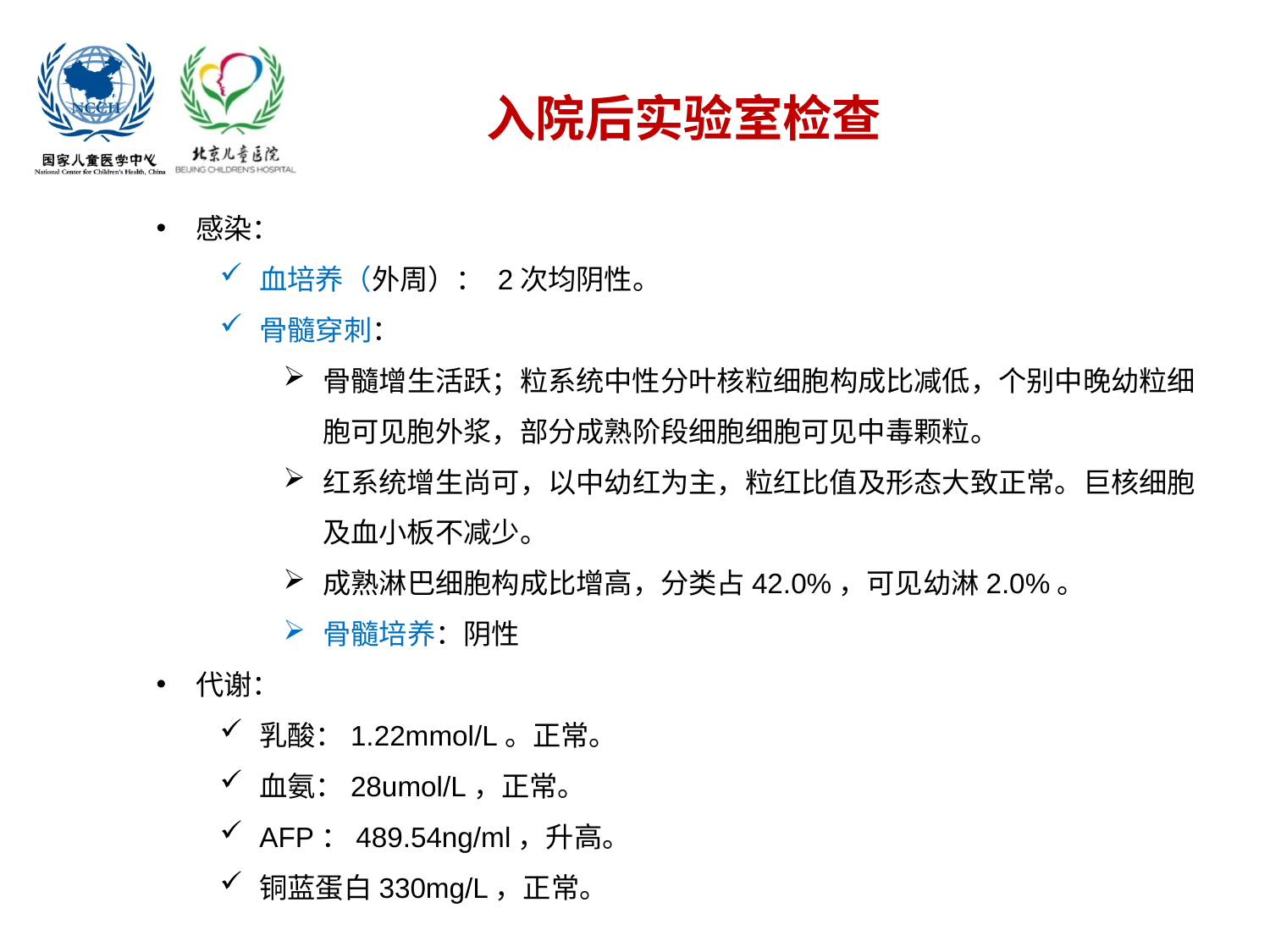

# 入院后实验室检查
感染：
血培养（外周）： 2次均阴性。
骨髓穿刺：
骨髓增生活跃；粒系统中性分叶核粒细胞构成比减低，个别中晚幼粒细胞可见胞外浆，部分成熟阶段细胞细胞可见中毒颗粒。
红系统增生尚可，以中幼红为主，粒红比值及形态大致正常。巨核细胞及血小板不减少。
成熟淋巴细胞构成比增高，分类占42.0%，可见幼淋2.0%。
骨髓培养：阴性
代谢：
乳酸：1.22mmol/L。正常。
血氨：28umol/L，正常。
AFP：489.54ng/ml，升高。
铜蓝蛋白330mg/L，正常。